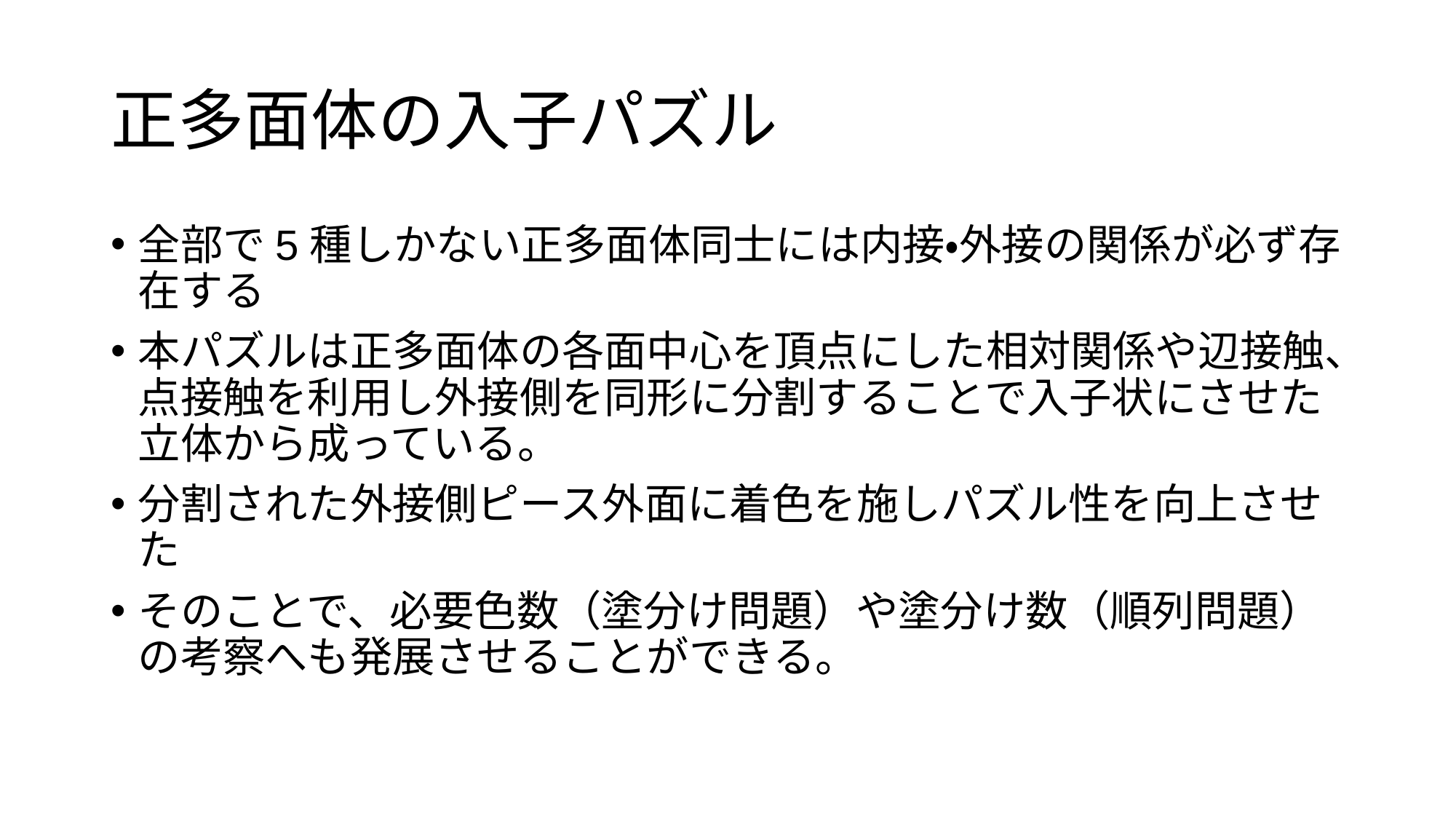

# 正多面体の入子パズル
全部で5種しかない正多面体同士には内接・外接の関係が必ず存在する
本パズルは正多面体の各面中心を頂点にした相対関係や辺接触、点接触を利用し外接側を同形に分割することで入子状にさせた立体から成っている。
分割された外接側ピース外面に着色を施しパズル性を向上させた
そのことで、必要色数（塗分け問題）や塗分け数（順列問題）の考察へも発展させることができる。